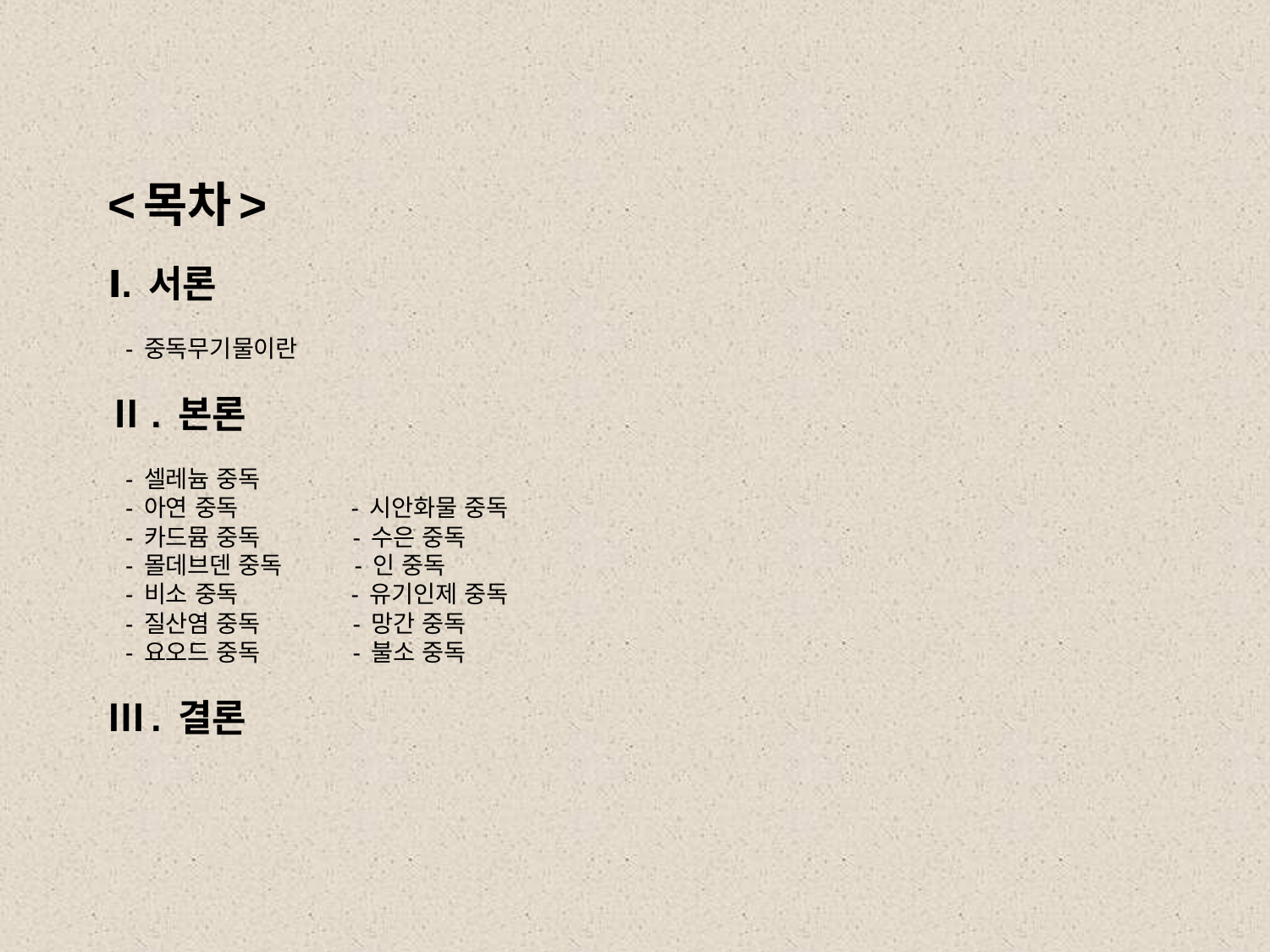

# <목차> Ⅰ. 서론 - 중독무기물이란 Ⅱ. 본론 - 셀레늄 중독 - 아연 중독                - 시안화물 중독 - 카드뮴 중독             - 수은 중독 - 몰데브덴 중독          - 인 중독 - 비소 중독                - 유기인제 중독 - 질산염 중독             - 망간 중독 - 요오드 중독             - 불소 중독 Ⅲ. 결론